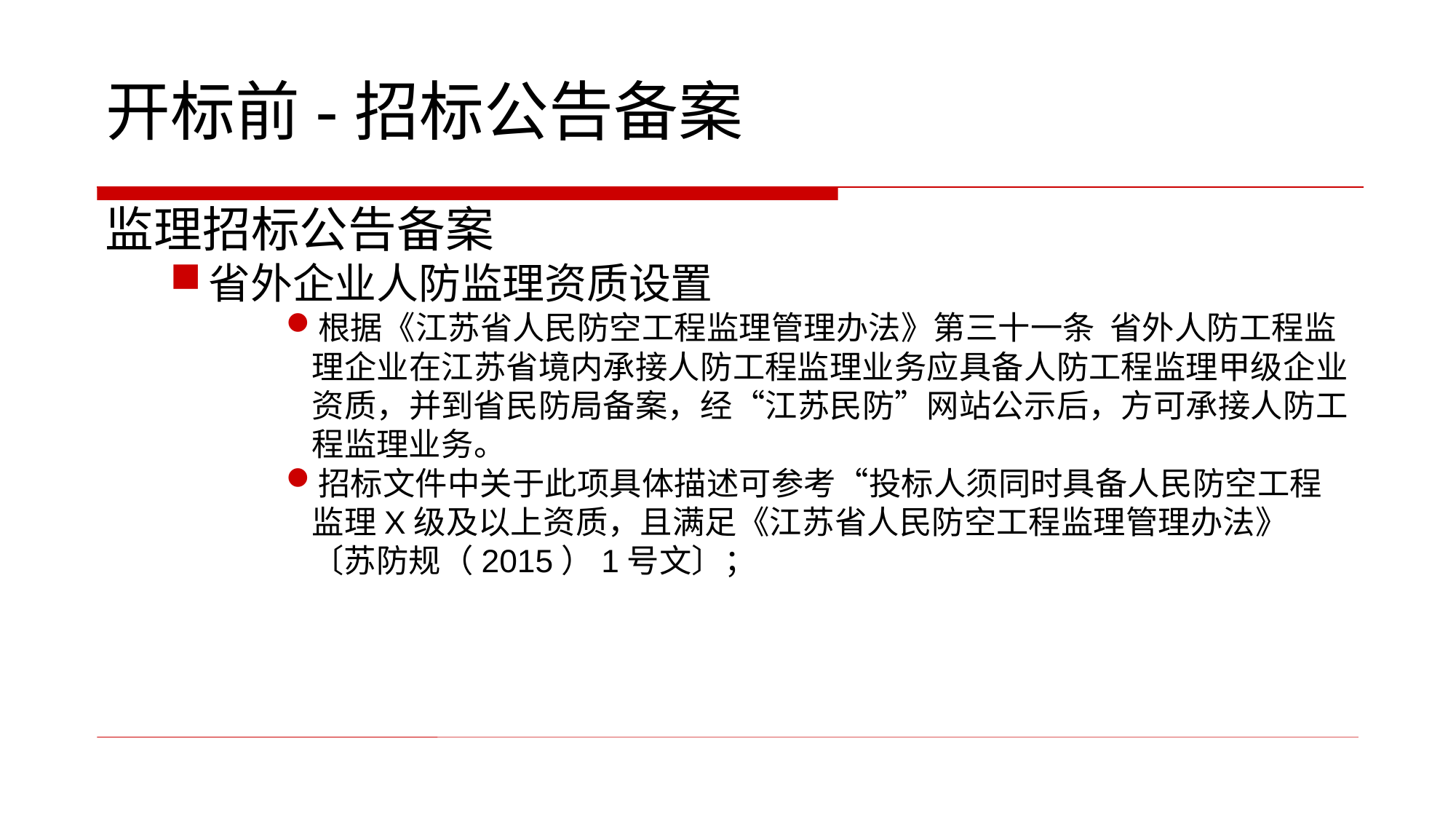

开标前-招标公告备案
监理招标公告备案
省外企业人防监理资质设置
根据《江苏省人民防空工程监理管理办法》第三十一条  省外人防工程监理企业在江苏省境内承接人防工程监理业务应具备人防工程监理甲级企业资质，并到省民防局备案，经“江苏民防”网站公示后，方可承接人防工程监理业务。
招标文件中关于此项具体描述可参考“投标人须同时具备人民防空工程监理X级及以上资质，且满足《江苏省人民防空工程监理管理办法》〔苏防规（2015）1号文〕；